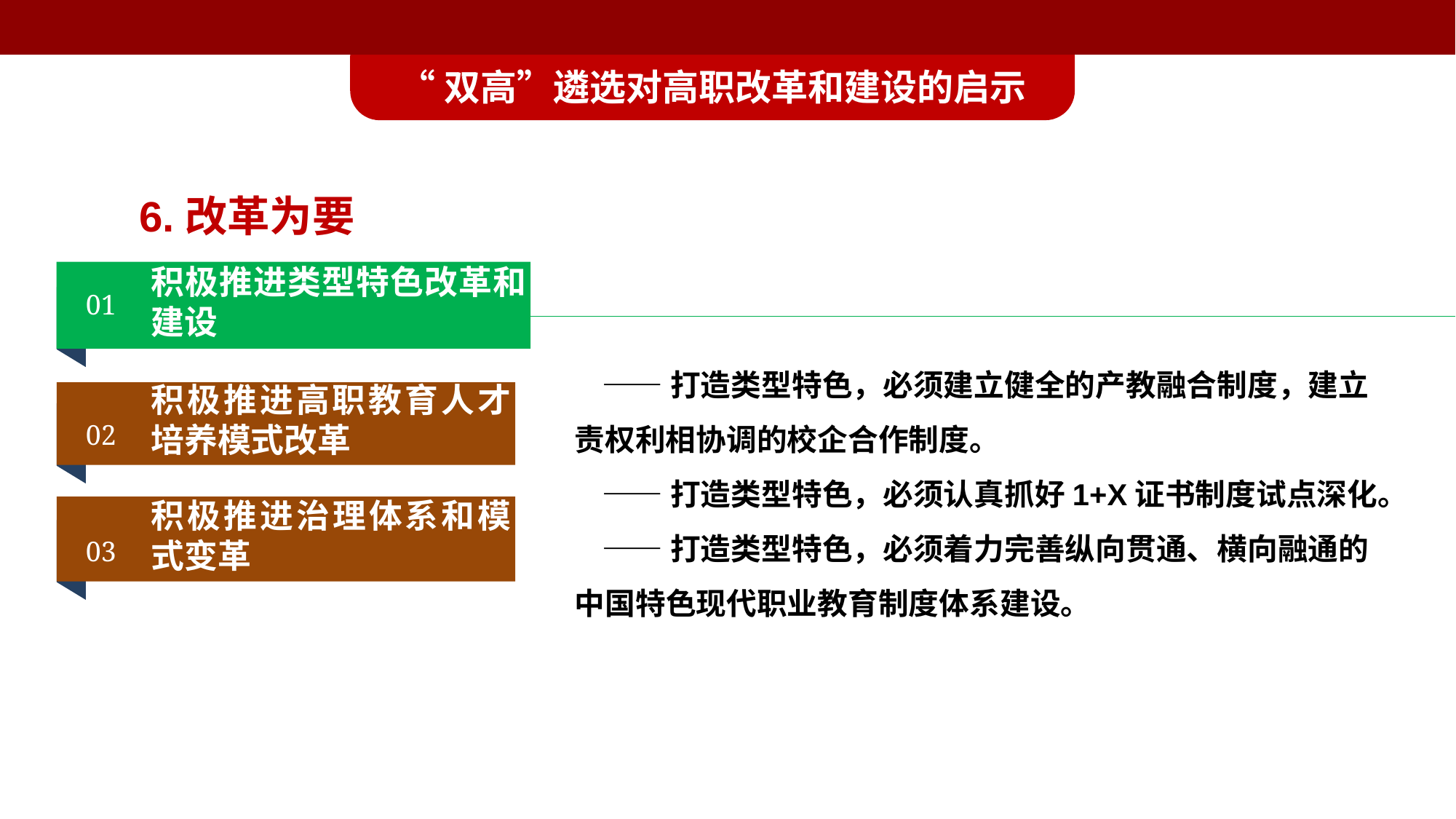

“双高”遴选对高职改革和建设的启示
6.改革为要
积极推进类型特色改革和建设
01

    ——打造类型特色，必须建立健全的产教融合制度，建立责权利相协调的校企合作制度。
    ——打造类型特色，必须认真抓好1+X证书制度试点深化。
    ——打造类型特色，必须着力完善纵向贯通、横向融通的中国特色现代职业教育制度体系建设。
积极推进高职教育人才培养模式改革

02
积极推进治理体系和模式变革

03